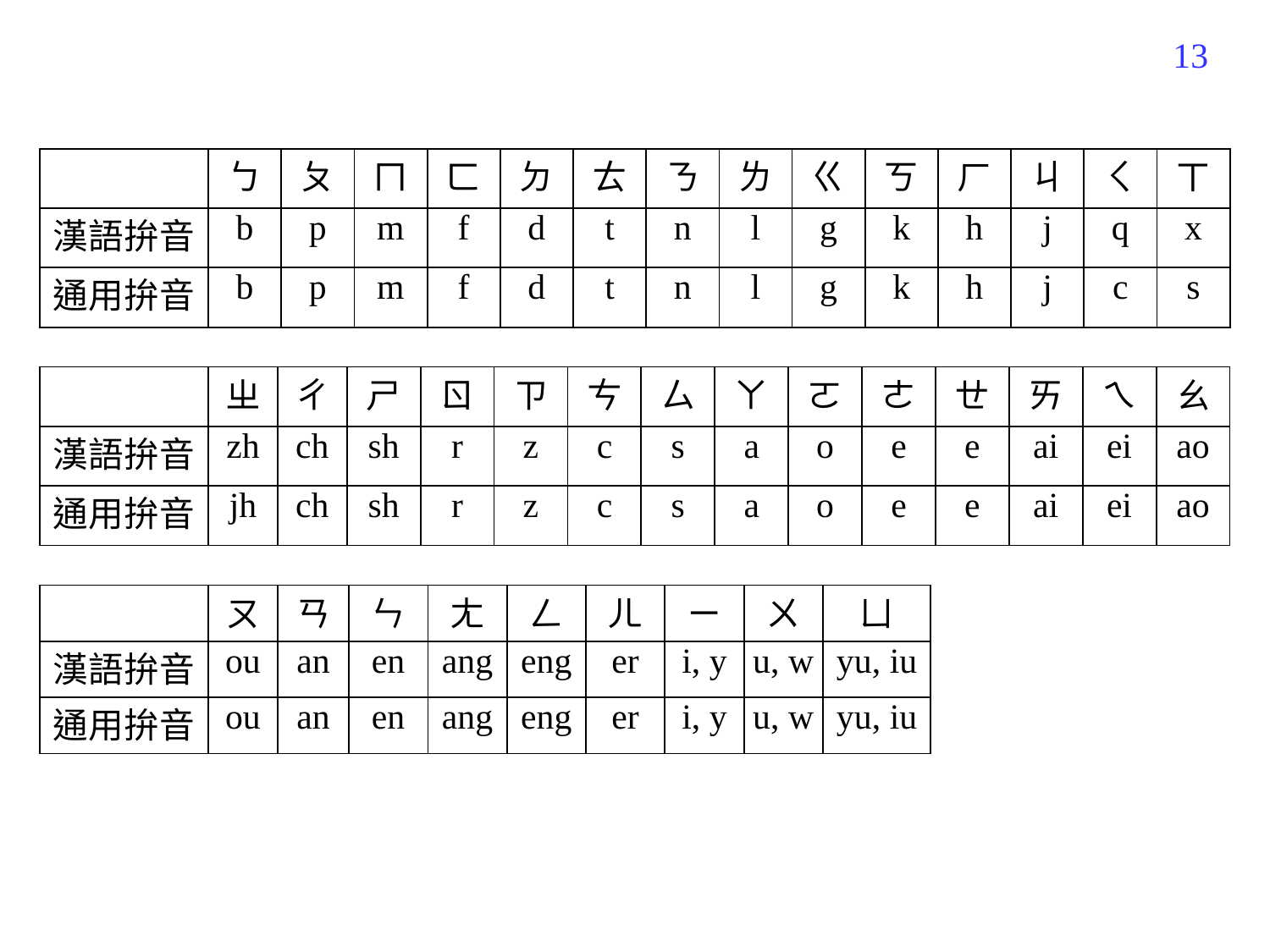

13
|  | ㄅ | ㄆ | ㄇ | ㄈ | ㄉ | ㄊ | ㄋ | ㄌ | ㄍ | ㄎ | ㄏ | ㄐ | ㄑ | ㄒ |
| --- | --- | --- | --- | --- | --- | --- | --- | --- | --- | --- | --- | --- | --- | --- |
| 漢語拚音 | b | p | m | f | d | t | n | l | g | k | h | j | q | x |
| 通用拚音 | b | p | m | f | d | t | n | l | g | k | h | j | c | s |
|  | ㄓ | ㄔ | ㄕ | ㄖ | ㄗ | ㄘ | ㄙ | ㄚ | ㄛ | ㄜ | ㄝ | ㄞ | ㄟ | ㄠ |
| --- | --- | --- | --- | --- | --- | --- | --- | --- | --- | --- | --- | --- | --- | --- |
| 漢語拚音 | zh | ch | sh | r | z | c | s | a | o | e | e | ai | ei | ao |
| 通用拚音 | jh | ch | sh | r | z | c | s | a | o | e | e | ai | ei | ao |
|  | ㄡ | ㄢ | ㄣ | ㄤ | ㄥ | ㄦ | ㄧ | ㄨ | ㄩ |
| --- | --- | --- | --- | --- | --- | --- | --- | --- | --- |
| 漢語拚音 | ou | an | en | ang | eng | er | i, y | u, w | yu, iu |
| 通用拚音 | ou | an | en | ang | eng | er | i, y | u, w | yu, iu |